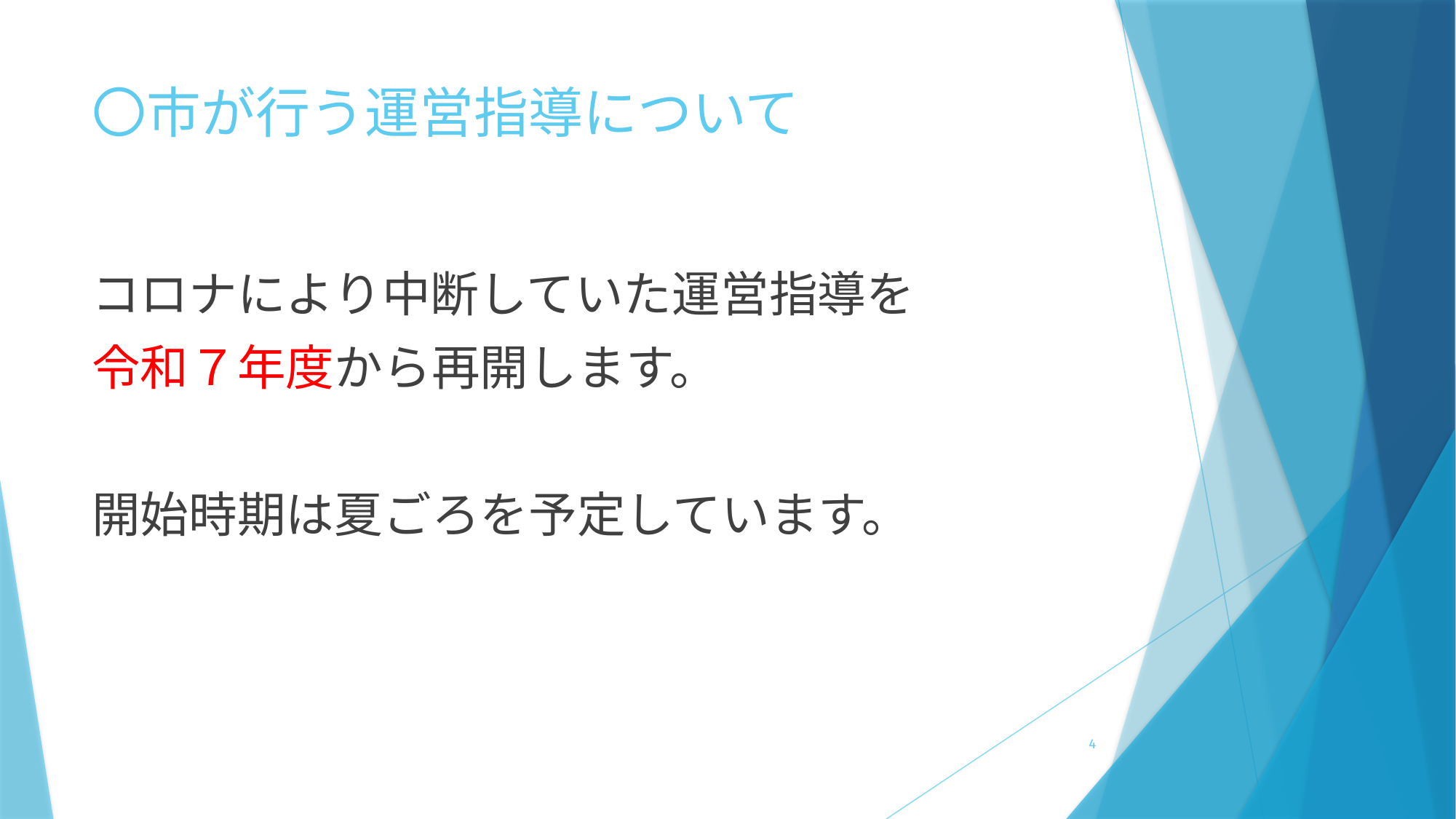

# 〇市が行う運営指導について
コロナにより中断していた運営指導を
令和７年度から再開します。

開始時期は夏ごろを予定しています。

4